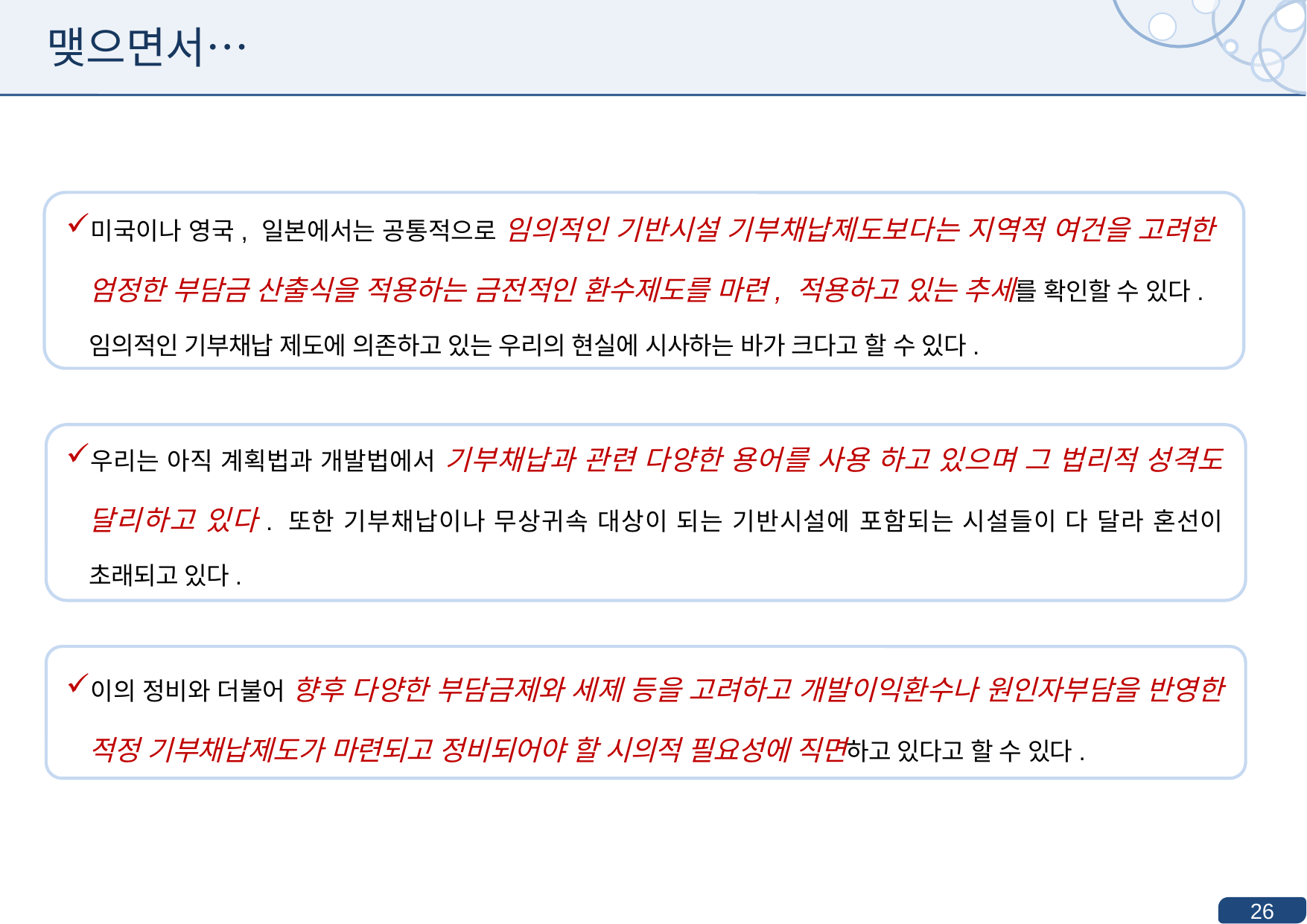

맺으면서…
미국이나 영국, 일본에서는 공통적으로 임의적인 기반시설 기부채납제도보다는 지역적 여건을 고려한  엄정한 부담금 산출식을 적용하는 금전적인 환수제도를 마련, 적용하고 있는 추세를 확인할 수 있다.    임의적인 기부채납 제도에 의존하고 있는 우리의 현실에 시사하는 바가 크다고 할 수 있다.
우리는 아직 계획법과 개발법에서 기부채납과 관련 다양한 용어를 사용 하고 있으며 그 법리적 성격도 달리하고 있다. 또한 기부채납이나 무상귀속 대상이 되는 기반시설에 포함되는 시설들이 다 달라 혼선이 초래되고 있다.
이의 정비와 더불어 향후 다양한 부담금제와 세제 등을 고려하고 개발이익환수나 원인자부담을 반영한 적정 기부채납제도가 마련되고 정비되어야 할 시의적 필요성에 직면하고 있다고 할 수 있다.

26